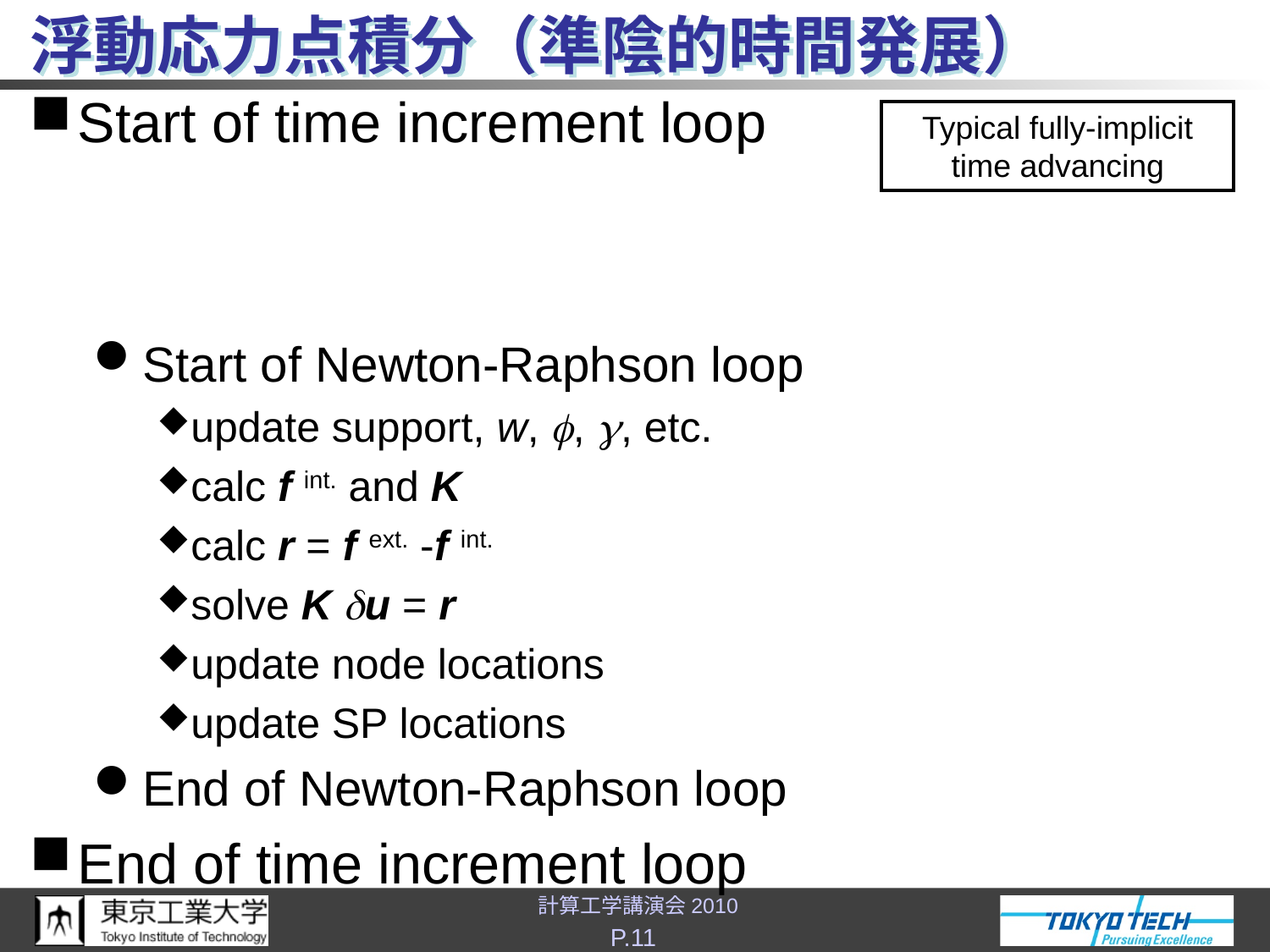

# 浮動応力点積分（準陰的時間発展）
Start of time increment loop

Start of Newton-Raphson loop
update support, w, φ, γ, etc.
calc f int. and K
calc r = f ext. -f int.
solve K δu = r
update node locations
update SP locations
End of Newton-Raphson loop
End of time increment loop
Typical fully-implicit time advancing